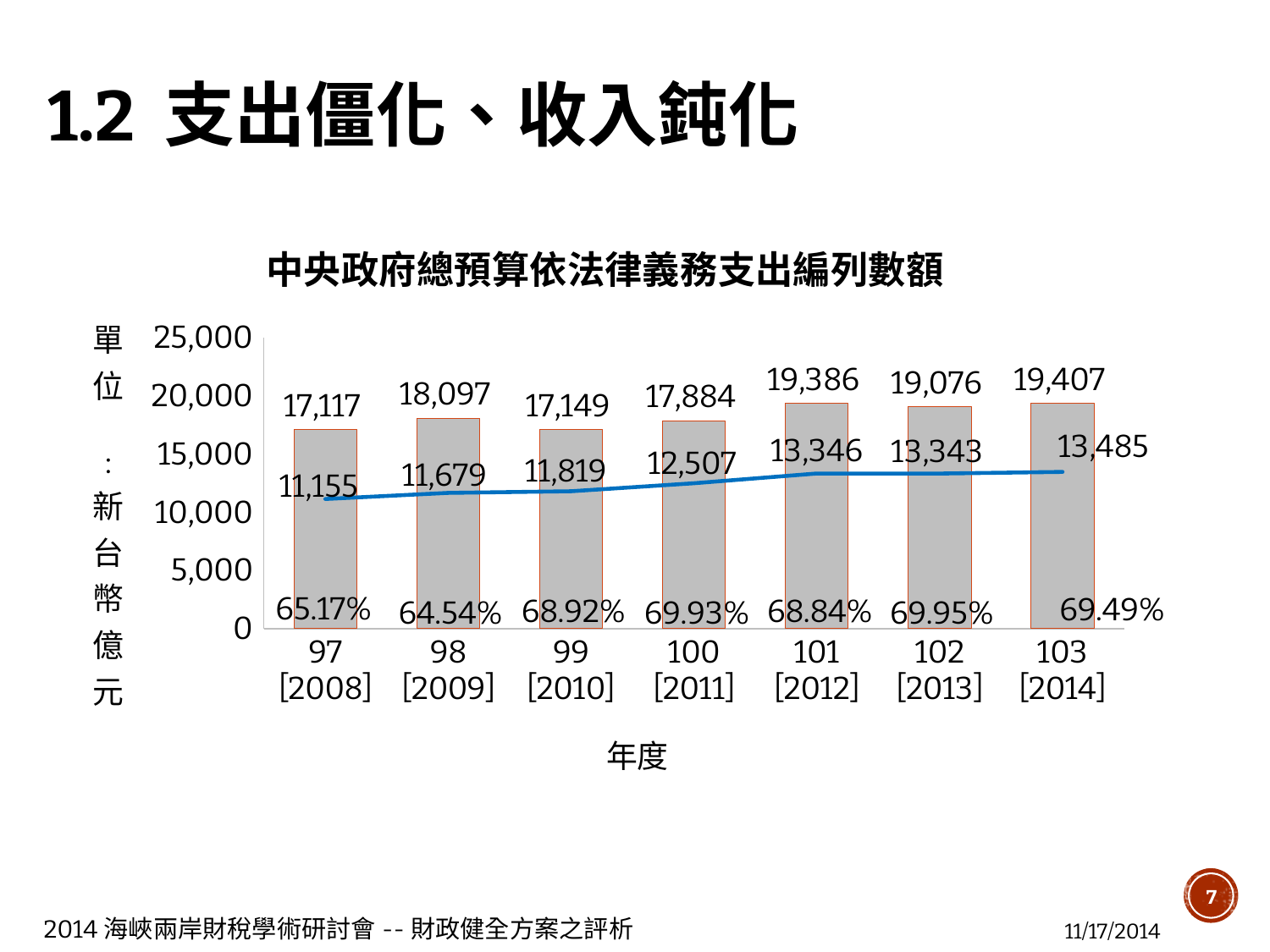

# 1.2 支出僵化、收入鈍化

### Chart: 中央政府總預算依法律義務支出編列數額

| Category | 總預算歲出數 | 依法律義務支出預算數 | 百分比 |
|---|---|---|---|
| 97 [2008] | 17117.0 | 11155.0 | 0.651691301045744 |
| 98 [2009] | 18097.0 | 11679.0 | 0.6453555837984196 |
| 99 [2010] | 17149.0 | 11819.0 | 0.6891947052306256 |
| 100 [2011] | 17884.0 | 12507.0 | 0.6993401923507045 |
| 101 [2012] | 19386.0 | 13346.0 | 0.6884349530589084 |
| 102 [2013] | 19076.0 | 13343.0 | 0.6994652967079052 |
| 103 [2014] | 19407.0 | 13485.0 | 0.6948523728551553 |
7
2014海峽兩岸財稅學術研討會--財政健全方案之評析
11/17/2014